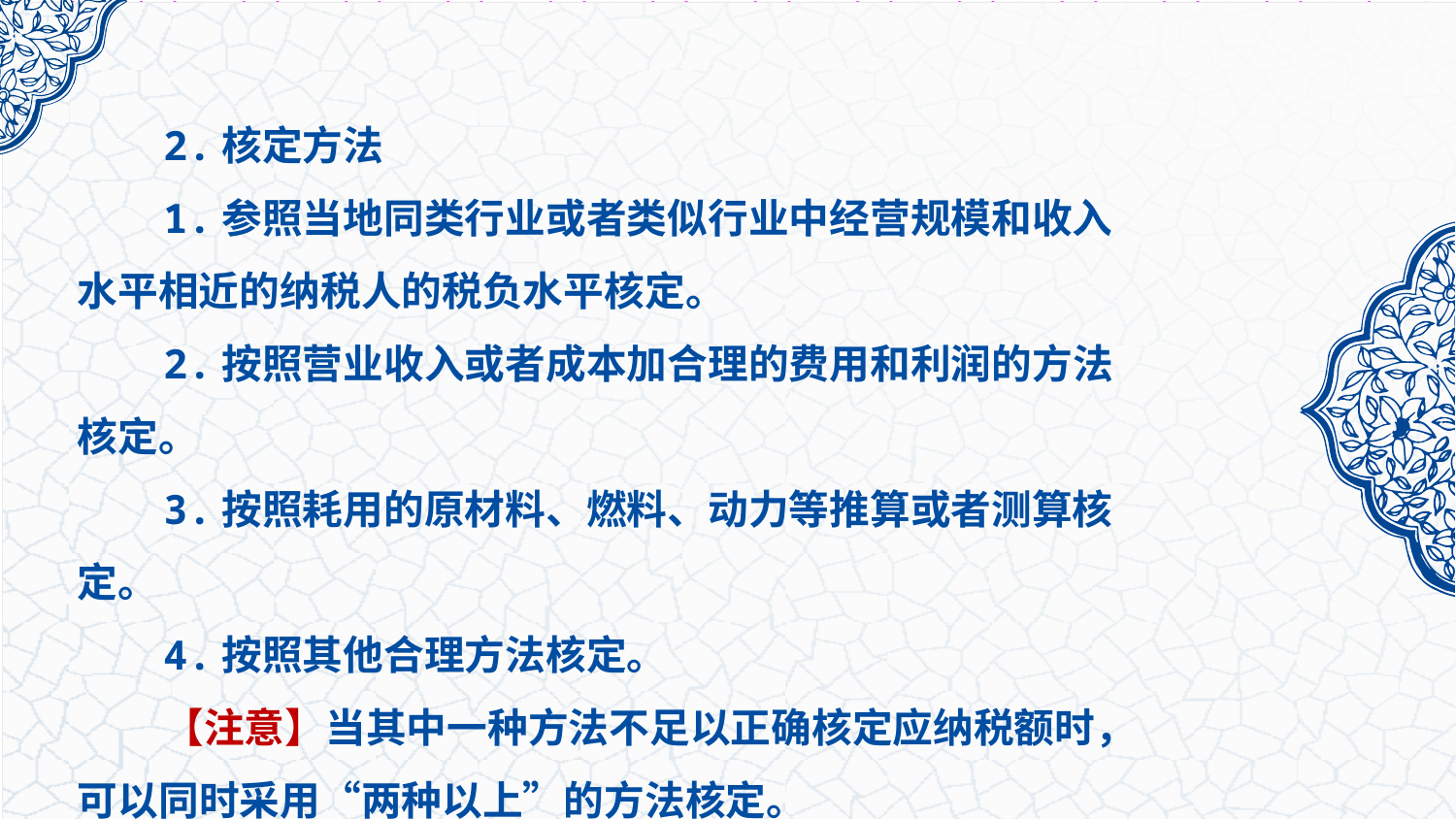

2.核定方法
1.参照当地同类行业或者类似行业中经营规模和收入水平相近的纳税人的税负水平核定。
2.按照营业收入或者成本加合理的费用和利润的方法核定。
3.按照耗用的原材料、燃料、动力等推算或者测算核定。
4.按照其他合理方法核定。
【注意】当其中一种方法不足以正确核定应纳税额时，可以同时采用“两种以上”的方法核定。